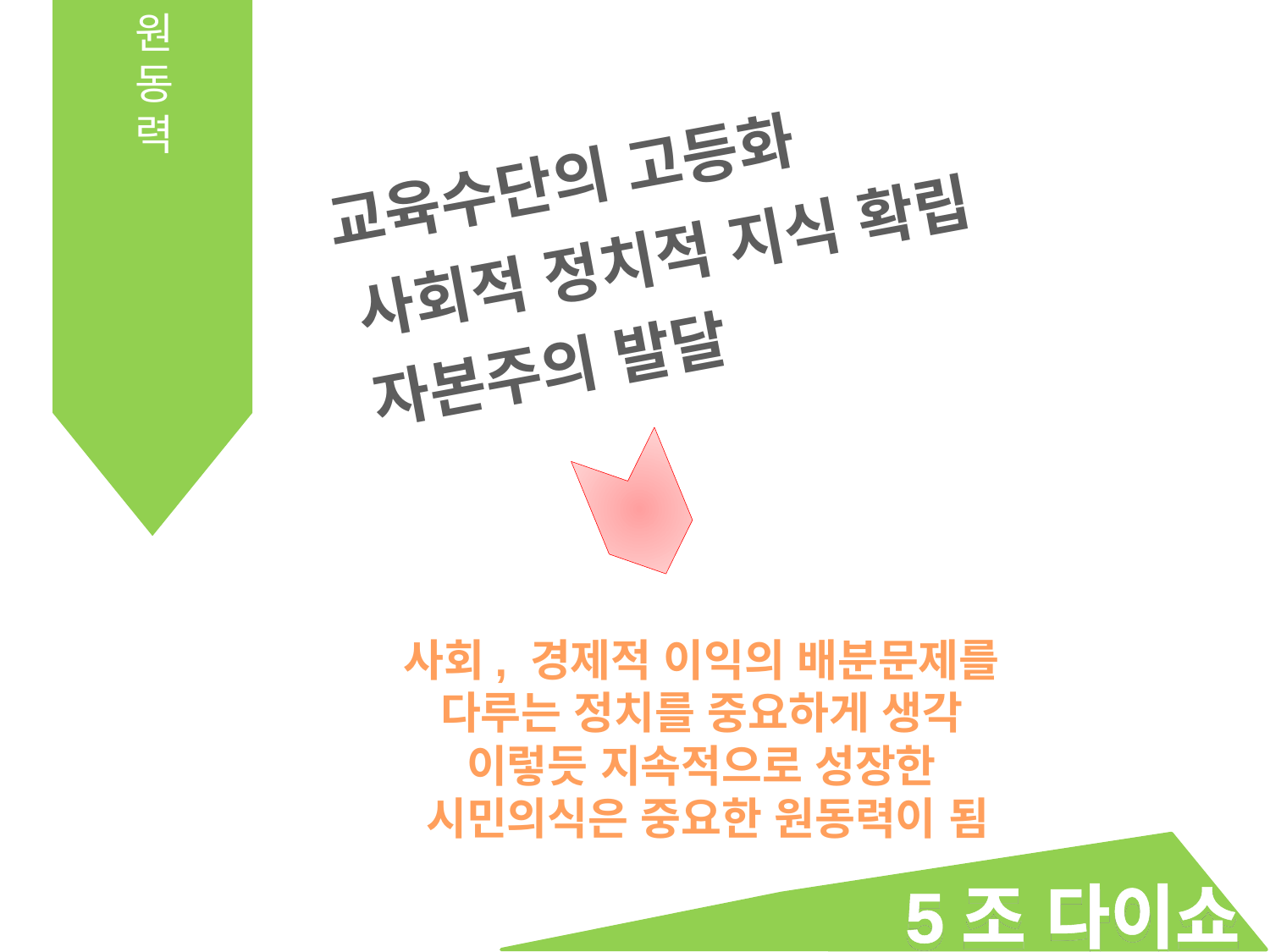

원동력
교육수단의 고등화
사회적 정치적 지식 확립
자본주의 발달

사회, 경제적 이익의 배분문제를
다루는 정치를 중요하게 생각
이렇듯 지속적으로 성장한
시민의식은 중요한 원동력이 됨